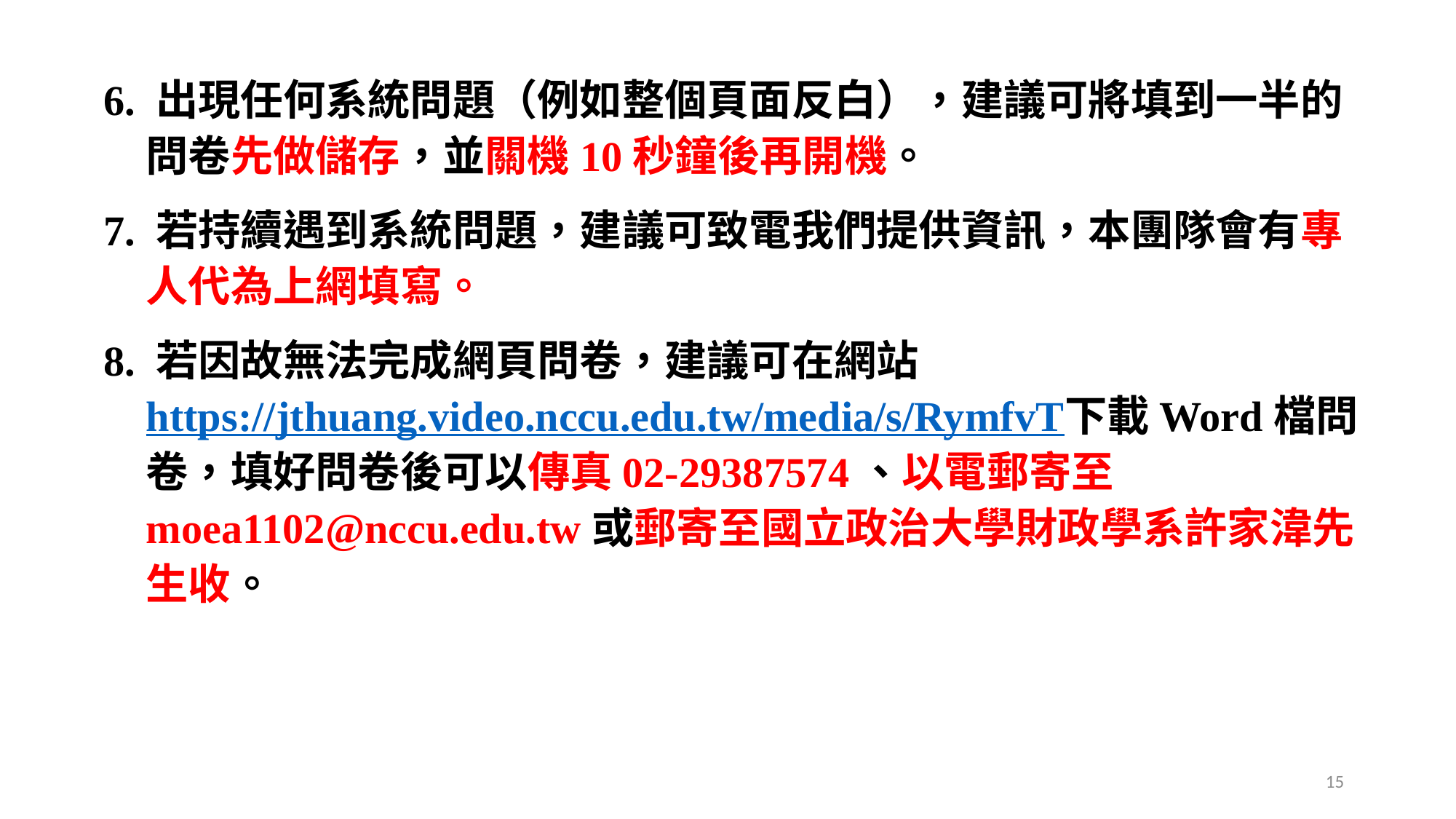

6. 出現任何系統問題（例如整個頁面反白），建議可將填到一半的問卷先做儲存，並關機10秒鐘後再開機。
7. 若持續遇到系統問題，建議可致電我們提供資訊，本團隊會有專人代為上網填寫。
8. 若因故無法完成網頁問卷，建議可在網站https://jthuang.video.nccu.edu.tw/media/s/RymfvT下載Word檔問卷，填好問卷後可以傳真02-29387574、以電郵寄至moea1102@nccu.edu.tw或郵寄至國立政治大學財政學系許家湋先生收。
15